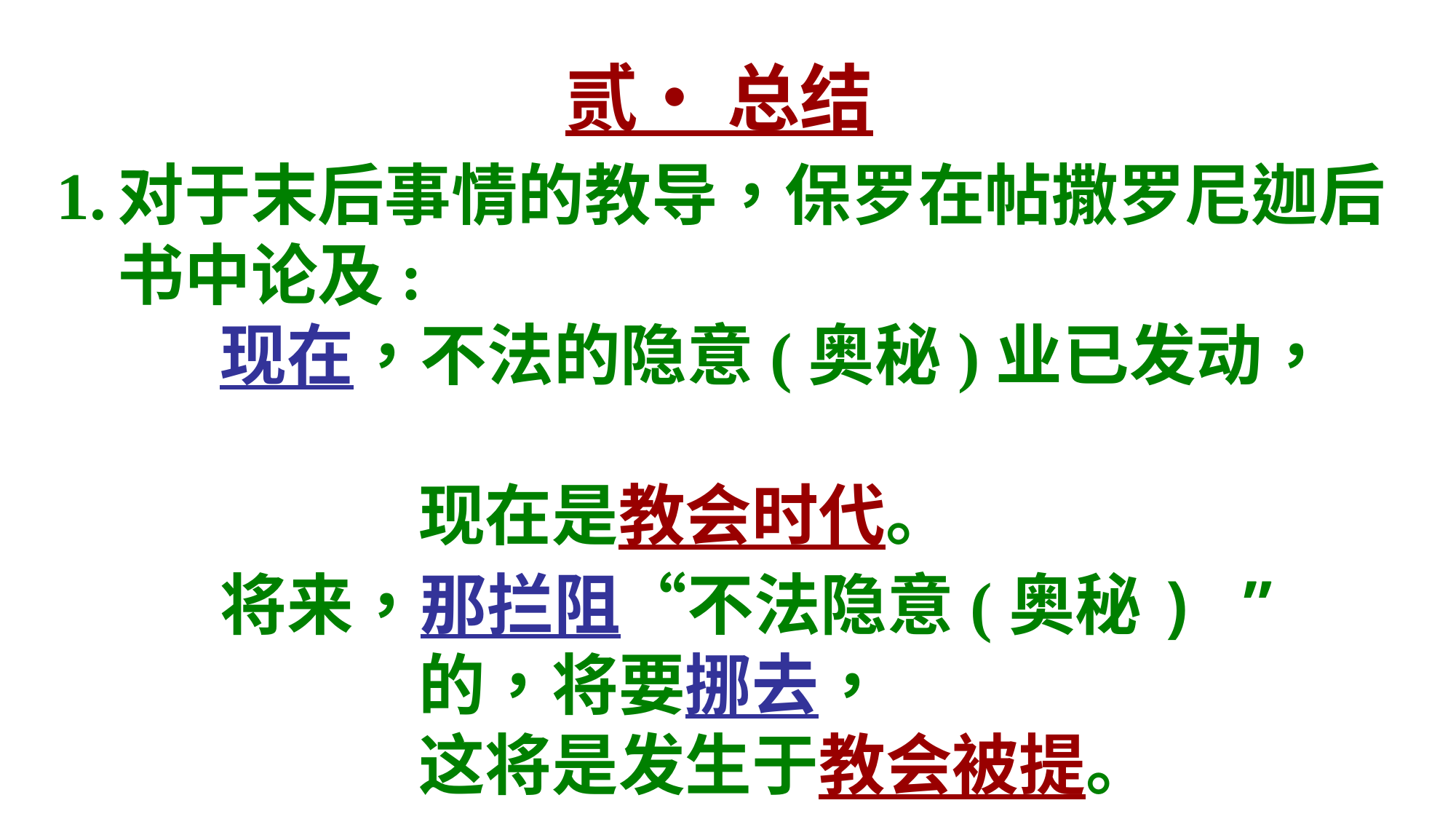

贰‧ 总结
1.	对于末后事情的教导，保罗在帖撒罗尼迦后书中论及:
现在，不法的隐意(奥秘)业已发动，
	现在是教会时代。
将来，那拦阻“不法隐意(奥秘) ”的，将要挪去，
	这将是发生于教会被提。